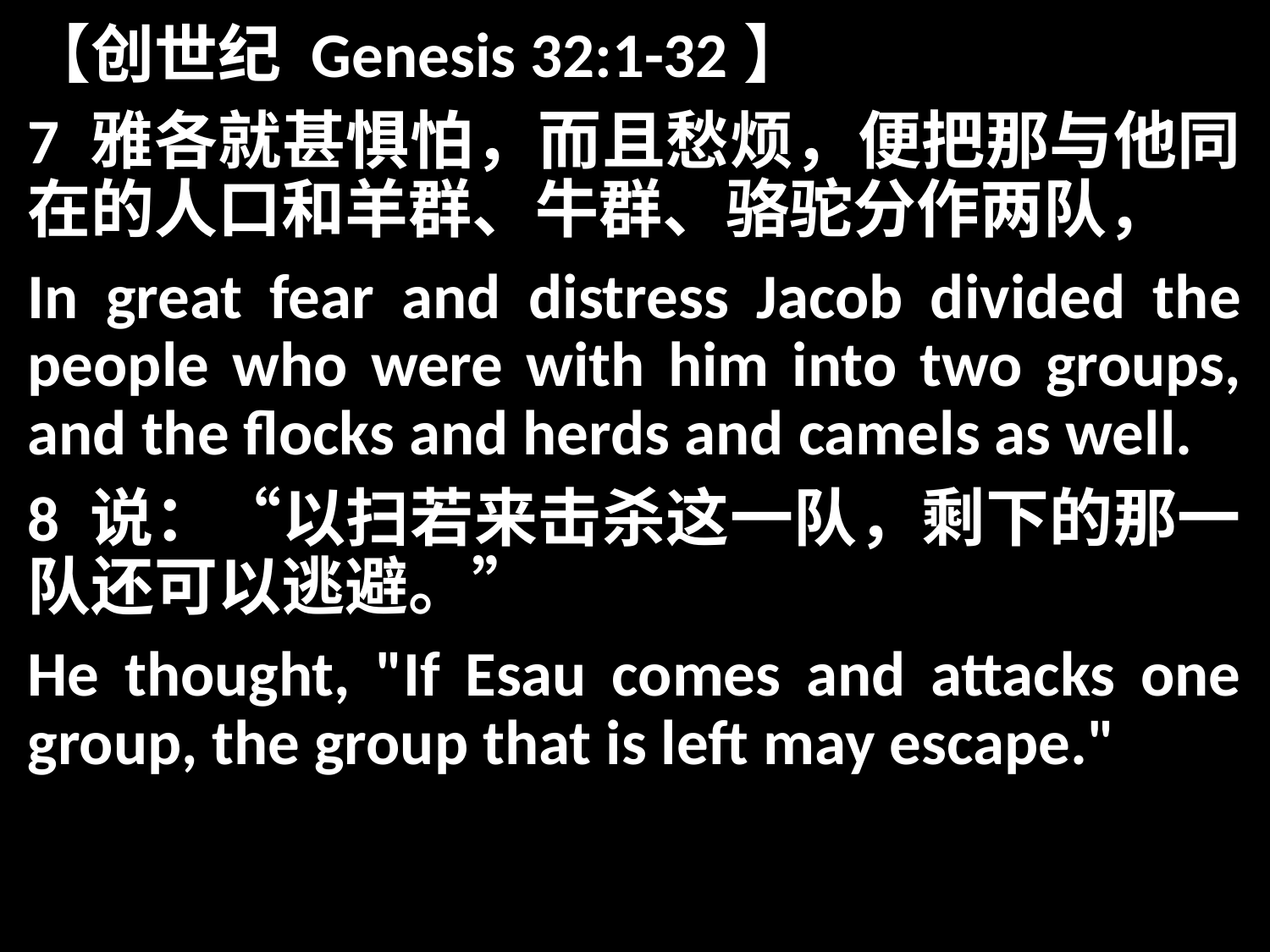

【创世纪 Genesis 32:1-32】
7 雅各就甚惧怕，而且愁烦，便把那与他同在的人口和羊群、牛群、骆驼分作两队，
In great fear and distress Jacob divided the people who were with him into two groups, and the flocks and herds and camels as well.
8 说：“以扫若来击杀这一队，剩下的那一队还可以逃避。”
He thought, "If Esau comes and attacks one group, the group that is left may escape."